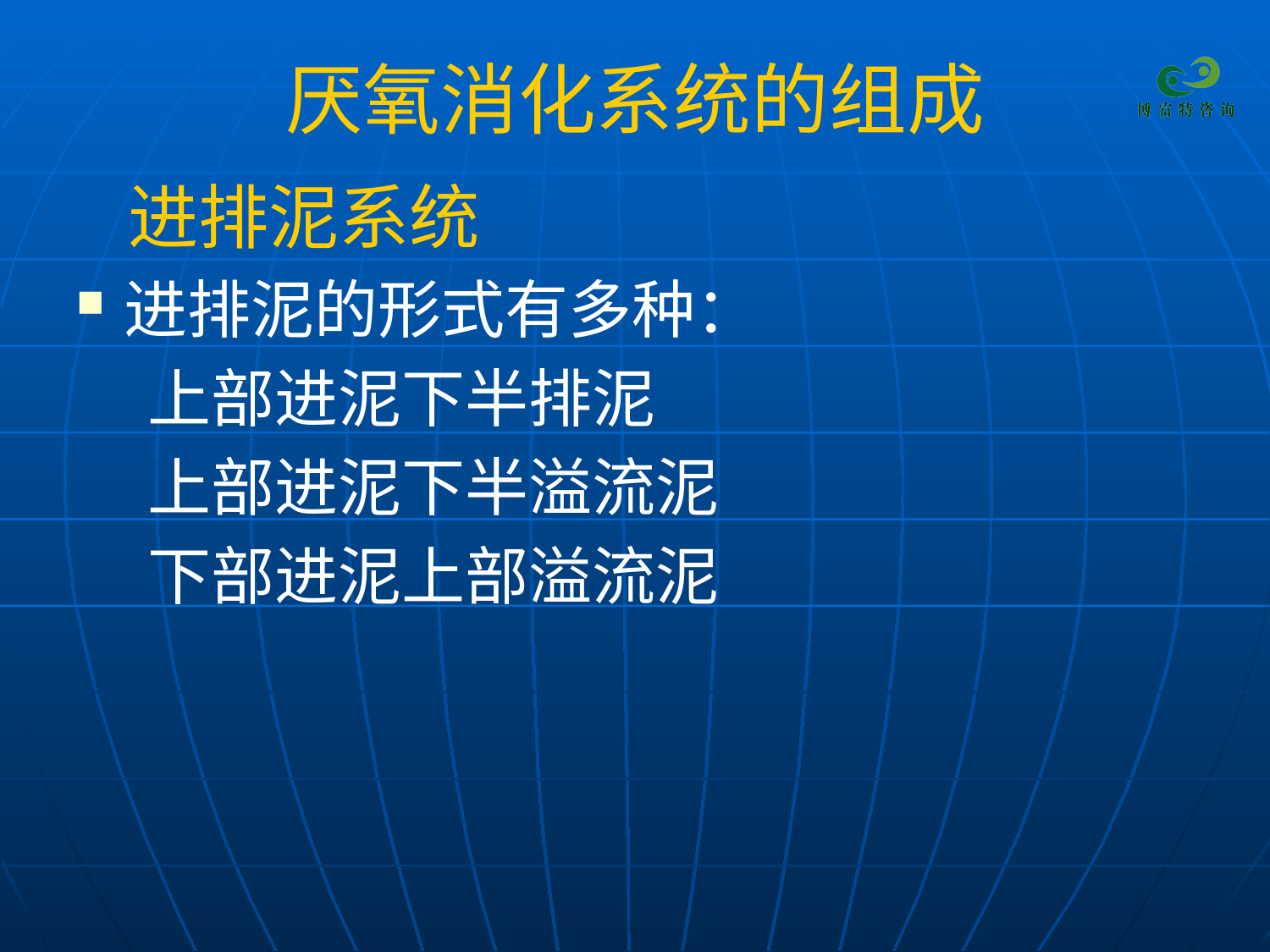

# 厌氧消化系统的组成
   进排泥系统
进排泥的形式有多种：
    上部进泥下半排泥
    上部进泥下半溢流泥
    下部进泥上部溢流泥